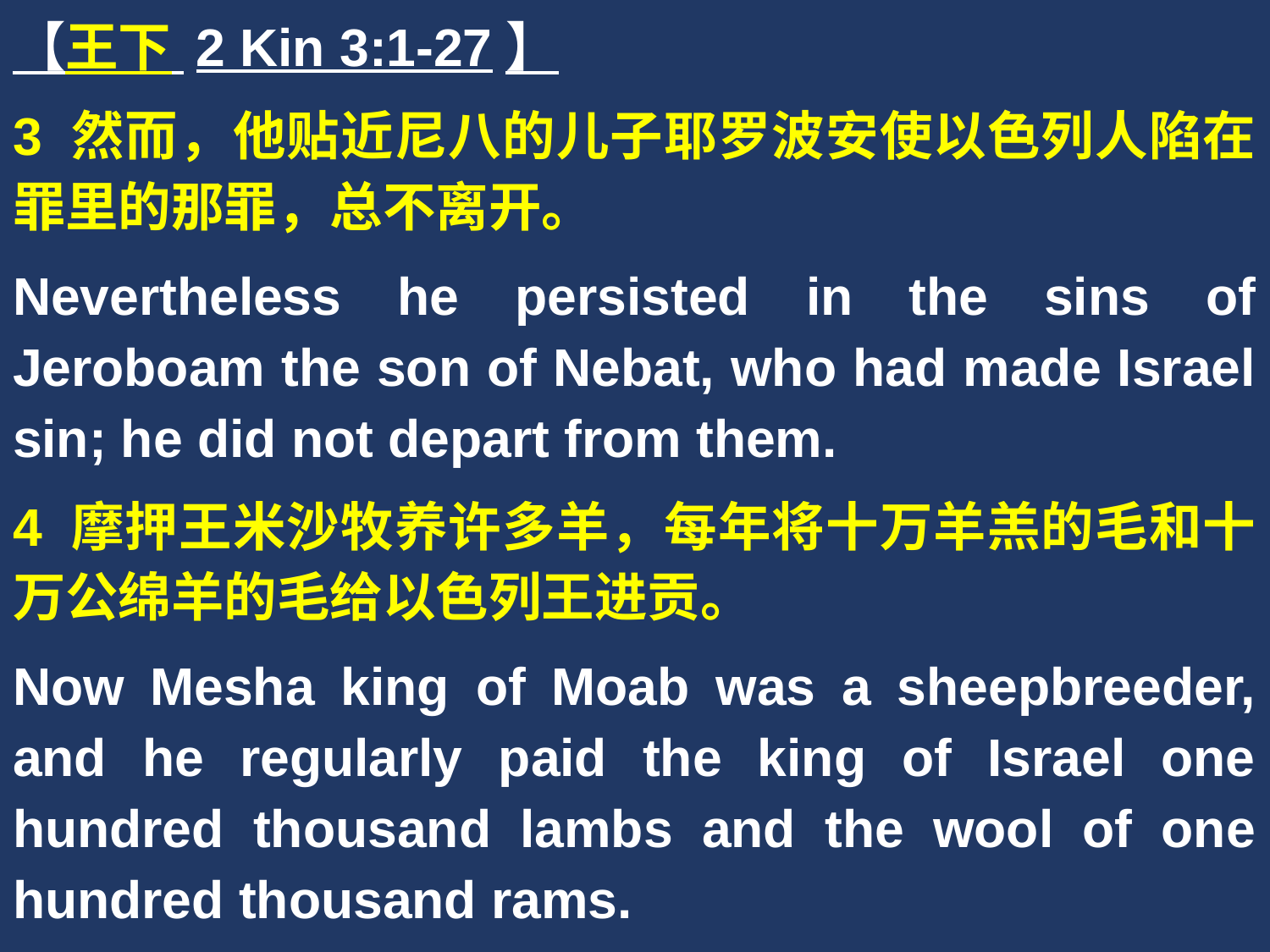

【王下 2 Kin 3:1-27】
3 然而，他贴近尼八的儿子耶罗波安使以色列人陷在罪里的那罪，总不离开。
Nevertheless he persisted in the sins of Jeroboam the son of Nebat, who had made Israel sin; he did not depart from them.
4 摩押王米沙牧养许多羊，每年将十万羊羔的毛和十万公绵羊的毛给以色列王进贡。
Now Mesha king of Moab was a sheepbreeder, and he regularly paid the king of Israel one hundred thousand lambs and the wool of one hundred thousand rams.